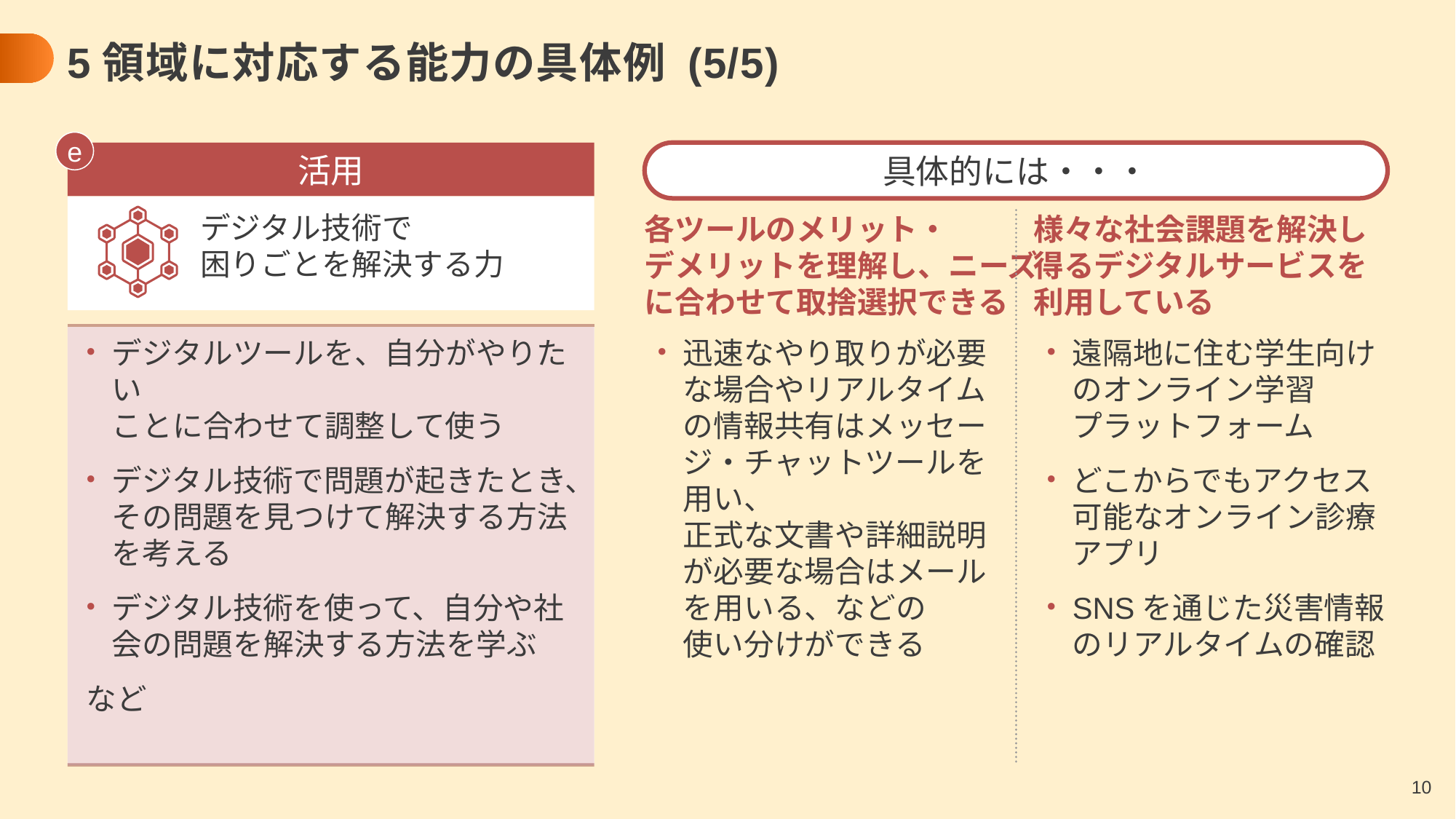

# 5領域に対応する能力の具体例 (5/5)
e
活用
具体的には・・・

デジタル技術で
困りごとを解決する力
各ツールのメリット・
デメリットを理解し、ニーズ
に合わせて取捨選択できる
様々な社会課題を解決し
得るデジタルサービスを
利用している

デジタルツールを、自分がやりたい
ことに合わせて調整して使う
デジタル技術で問題が起きたとき、その問題を見つけて解決する方法
を考える
デジタル技術を使って、自分や社会の問題を解決する方法を学ぶ
など

迅速なやり取りが必要な場合やリアルタイムの情報共有はメッセージ・チャットツールを用い、
正式な文書や詳細説明が必要な場合はメールを用いる、などの
使い分けができる

遠隔地に住む学生向けのオンライン学習
プラットフォーム
どこからでもアクセス
可能なオンライン診療
アプリ
SNSを通じた災害情報のリアルタイムの確認